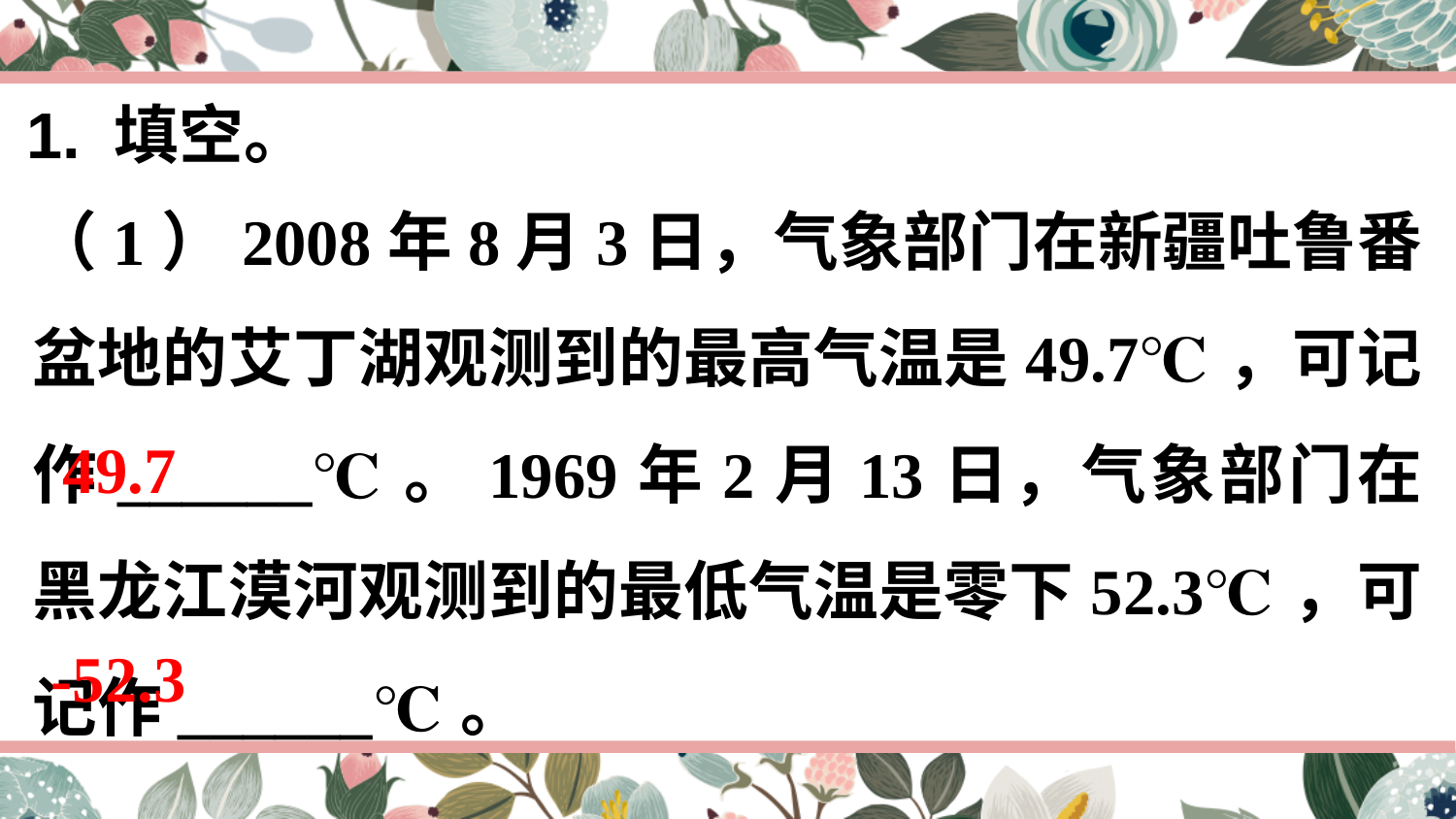

1. 填空。
（1）2008年8月3日，气象部门在新疆吐鲁番盆地的艾丁湖观测到的最高气温是49.7℃，可记作______℃。1969年2月13日，气象部门在黑龙江漠河观测到的最低气温是零下52.3℃，可记作______℃。
49.7
-52.3